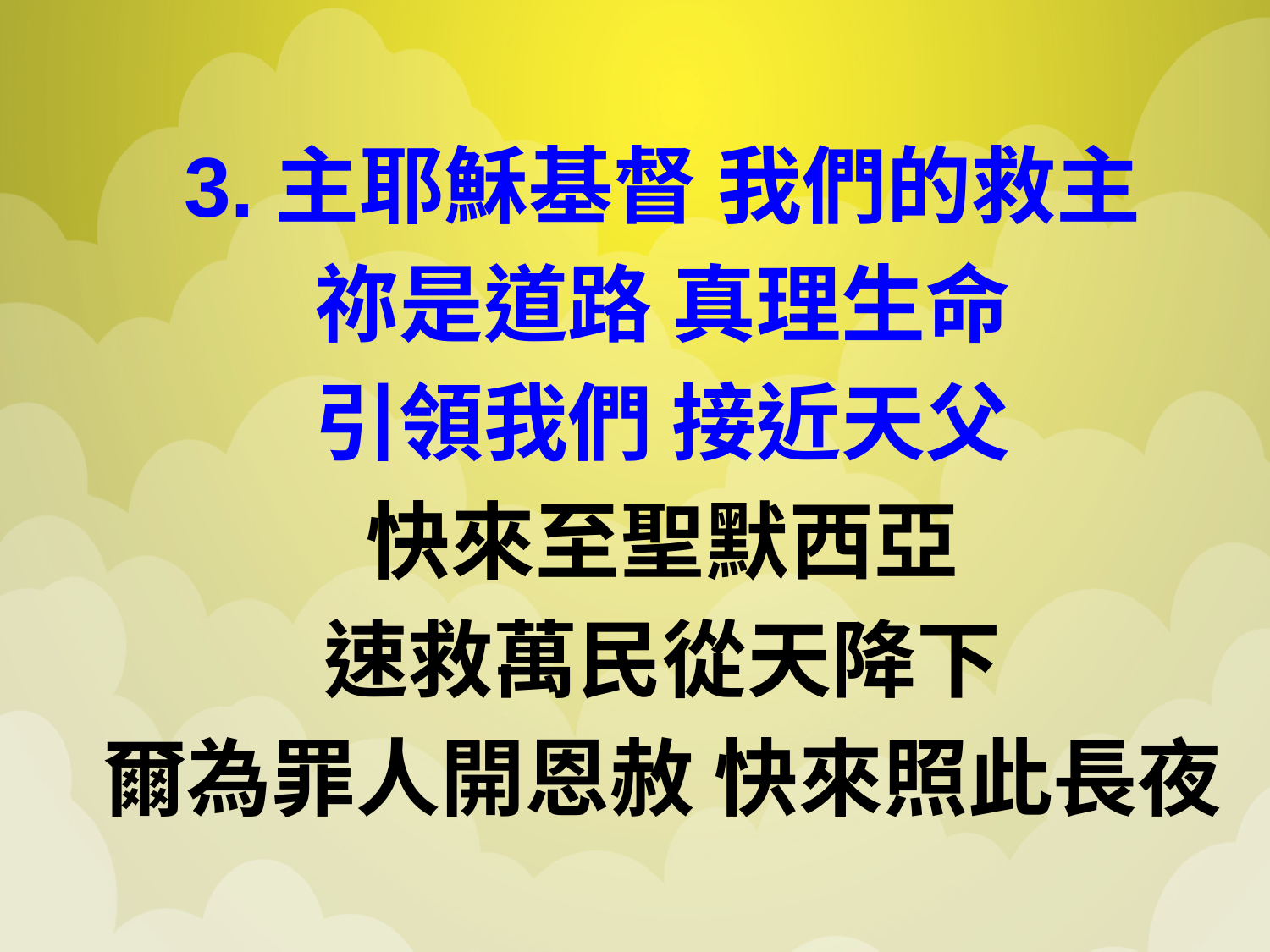

3.主耶穌基督 我們的救主
祢是道路 真理生命
引領我們 接近天父
快來至聖默西亞
速救萬民從天降下
爾為罪人開恩赦 快來照此長夜